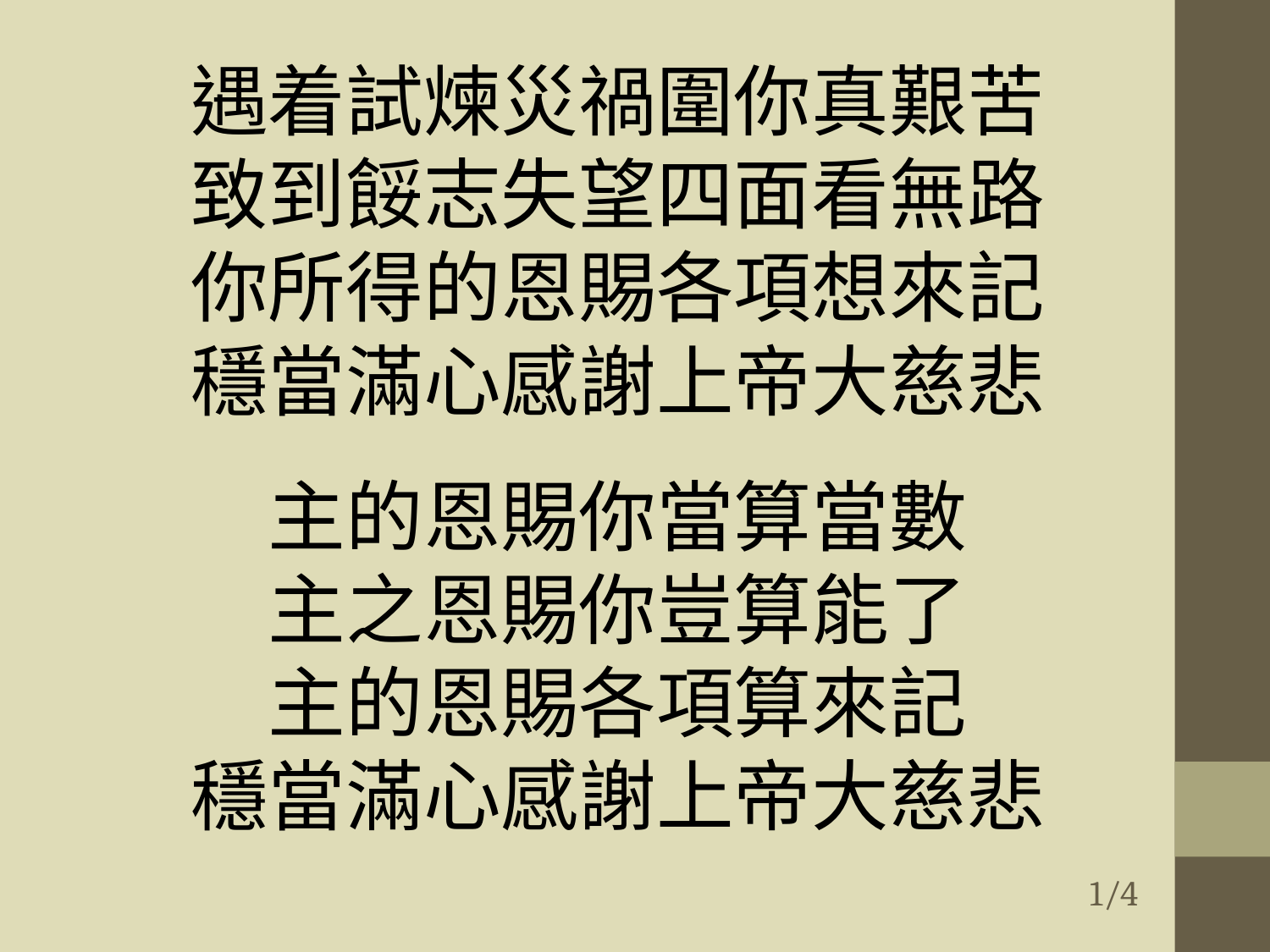

遇着試煉災禍圍你真艱苦
致到餒志失望四面看無路
你所得的恩賜各項想來記
穩當滿心感謝上帝大慈悲

主的恩賜你當算當數
主之恩賜你豈算能了
主的恩賜各項算來記
穩當滿心感謝上帝大慈悲
# 1/4